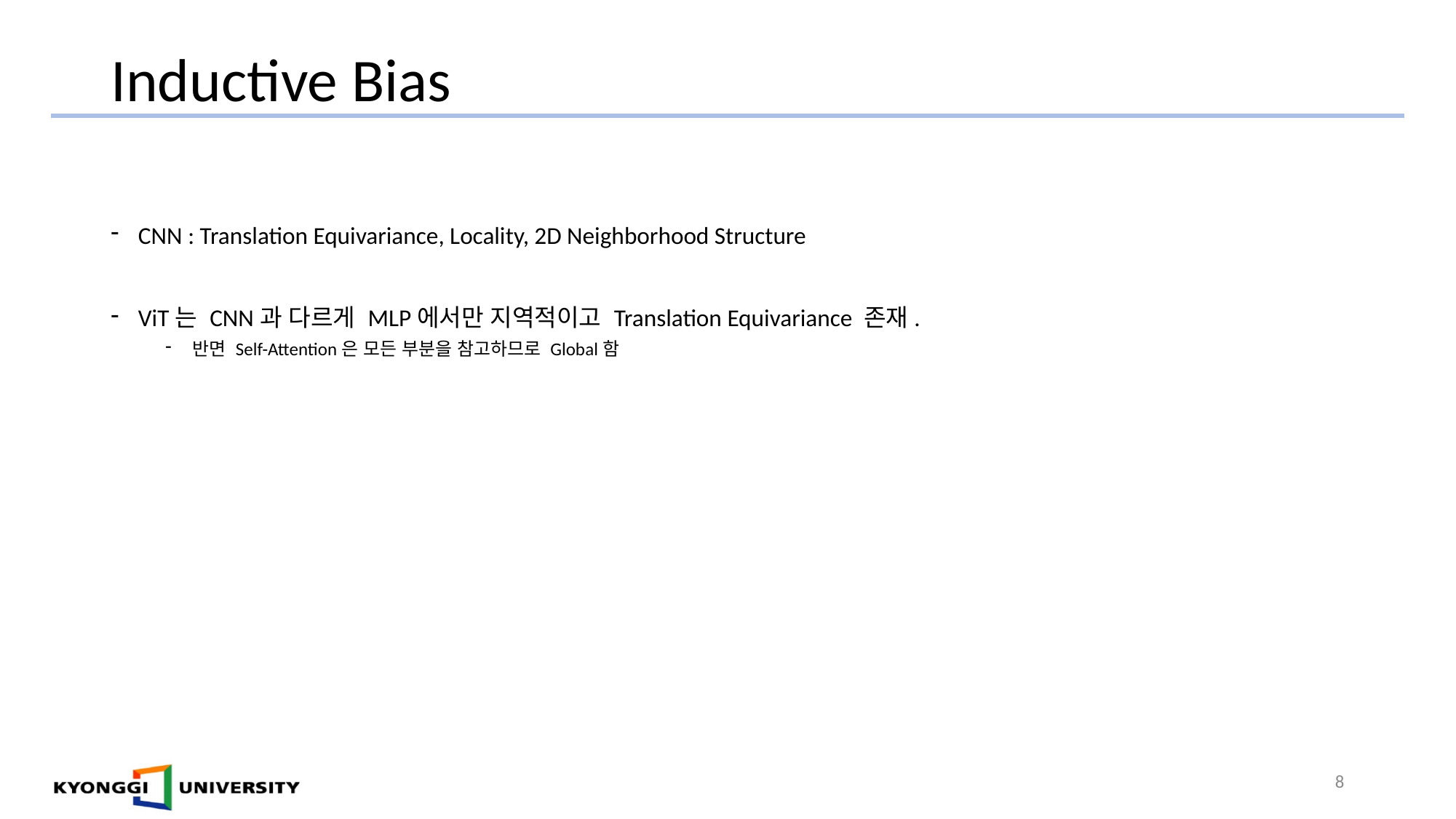

# Inductive Bias
CNN : Translation Equivariance, Locality, 2D Neighborhood Structure

ViT는 CNN과 다르게 MLP에서만 지역적이고 Translation Equivariance 존재.
반면 Self-Attention은 모든 부분을 참고하므로 Global함

8